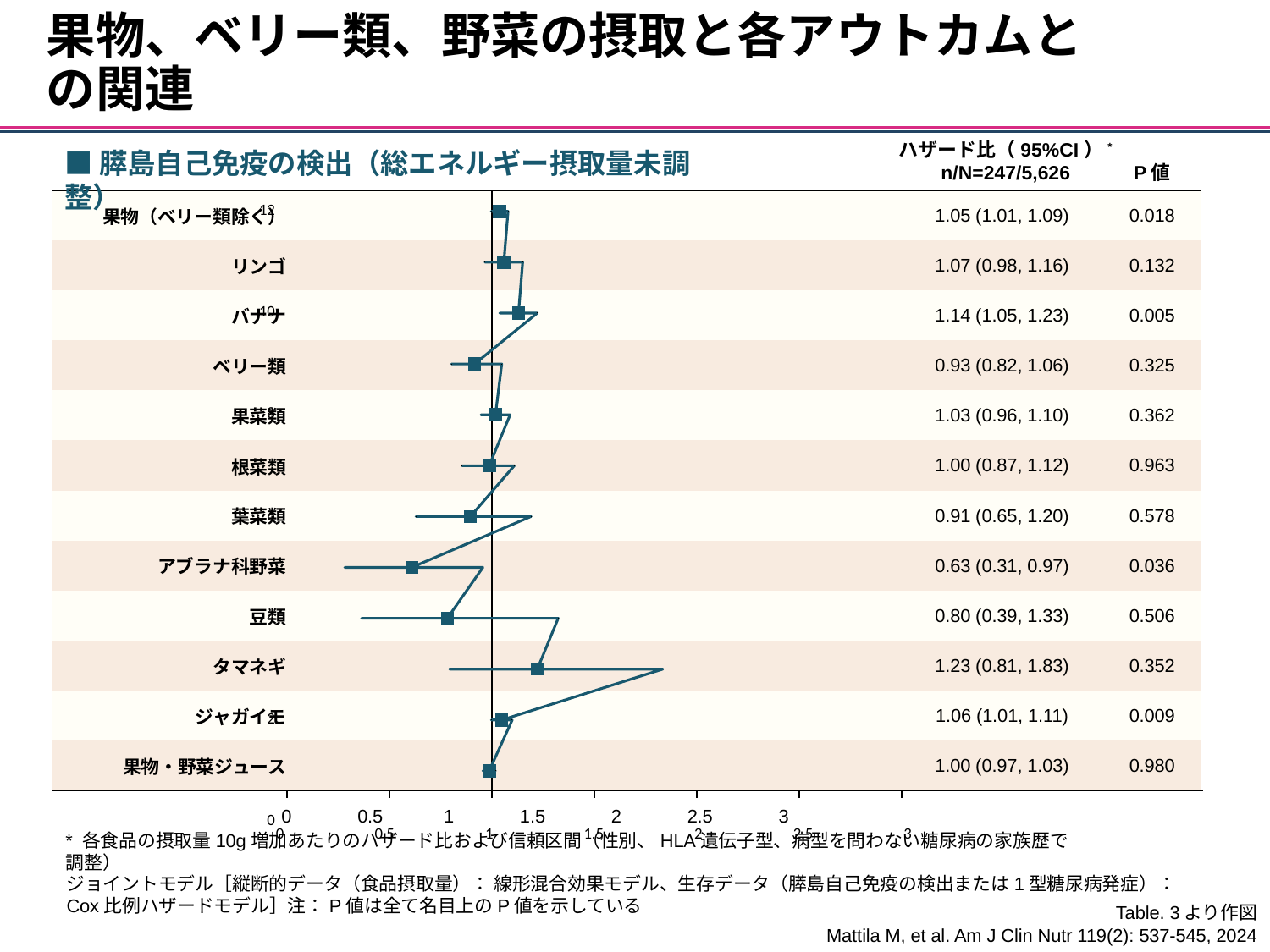

果物、ベリー類、野菜の摂取と各アウトカムとの関連
ハザード比（95%CI）*
n/N=247/5,626
■膵島自己免疫の検出（総エネルギー摂取量未調整）

### Chart

| Category |  |
|---|---|
P値
| 果物（ベリー類除く） |  | 1.05 (1.01, 1.09) | 0.018 |
| --- | --- | --- | --- |
| リンゴ |  | 1.07 (0.98, 1.16) | 0.132 |
| バナナ |  | 1.14 (1.05, 1.23) | 0.005 |
| ベリー類 |  | 0.93 (0.82, 1.06) | 0.325 |
| 果菜類 |  | 1.03 (0.96, 1.10) | 0.362 |
| 根菜類 |  | 1.00 (0.87, 1.12) | 0.963 |
| 葉菜類 |  | 0.91 (0.65, 1.20) | 0.578 |
| アブラナ科野菜 |  | 0.63 (0.31, 0.97) | 0.036 |
| 豆類 |  | 0.80 (0.39, 1.33) | 0.506 |
| タマネギ |  | 1.23 (0.81, 1.83) | 0.352 |
| ジャガイモ |  | 1.06 (1.01, 1.11) | 0.009 |
| 果物・野菜ジュース |  | 1.00 (0.97, 1.03) | 0.980 |
|  |  |  |  |  |  |
| --- | --- | --- | --- | --- | --- |
0             0.5            1             1.5             2             2.5             3
* 各食品の摂取量10g増加あたりのハザード比および信頼区間（性別、HLA遺伝子型、病型を問わない糖尿病の家族歴で調整）
ジョイントモデル［縦断的データ（食品摂取量）： 線形混合効果モデル、生存データ（膵島自己免疫の検出または1型糖尿病発症）：Cox比例ハザードモデル］注：P値は全て名目上のP値を示している
Table. 3より作図
Mattila M, et al. Am J Clin Nutr 119(2): 537-545, 2024